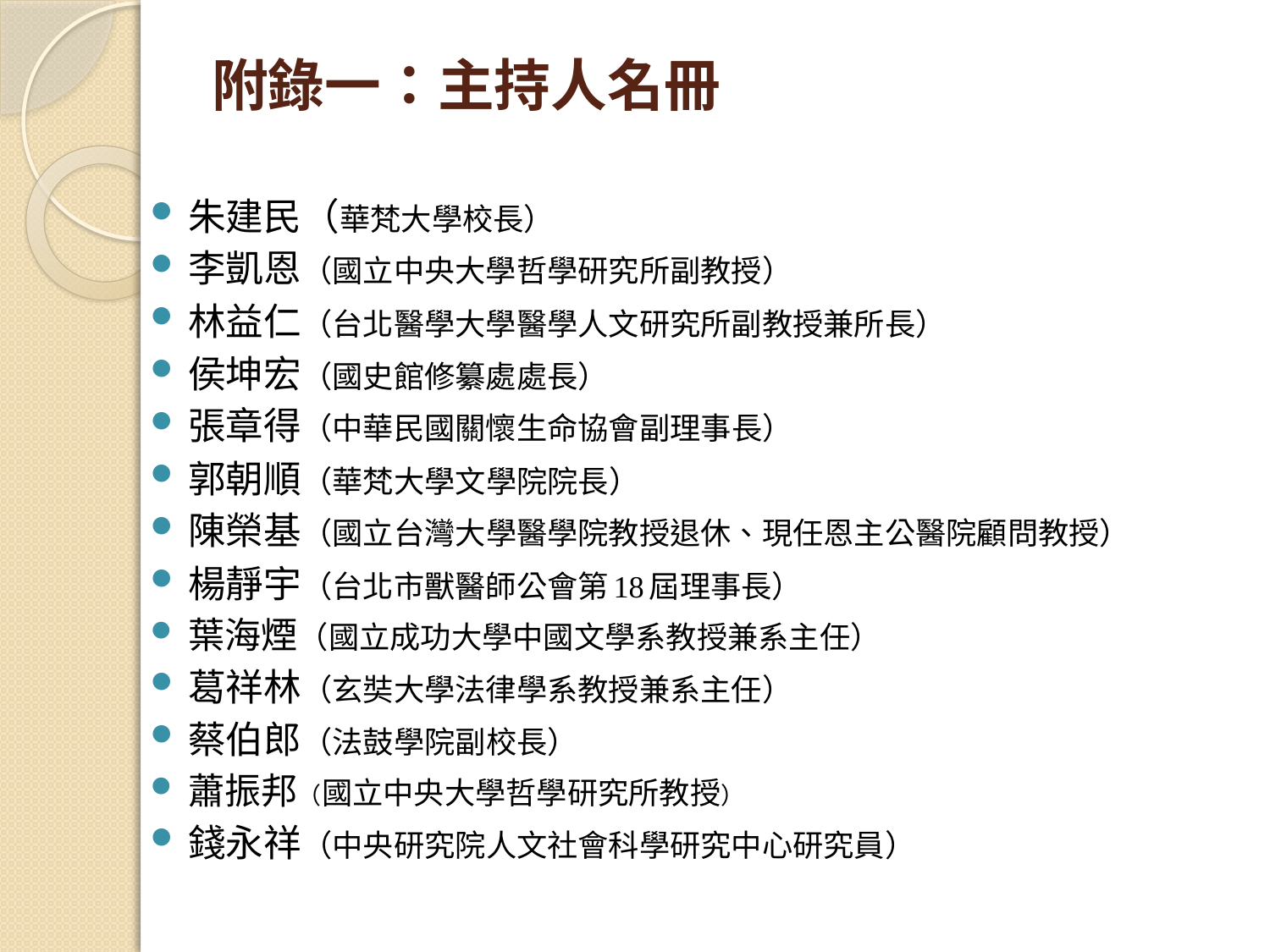

# 附錄一：主持人名冊
朱建民（華梵大學校長）
李凱恩（國立中央大學哲學研究所副教授）
林益仁（台北醫學大學醫學人文研究所副教授兼所長）
侯坤宏（國史館修纂處處長）
張章得（中華民國關懷生命協會副理事長）
郭朝順（華梵大學文學院院長）
陳榮基（國立台灣大學醫學院教授退休、現任恩主公醫院顧問教授）
楊靜宇（台北市獸醫師公會第18屆理事長）
葉海煙（國立成功大學中國文學系教授兼系主任）
葛祥林（玄奘大學法律學系教授兼系主任）
蔡伯郎（法鼓學院副校長）
蕭振邦（國立中央大學哲學研究所教授）
錢永祥（中央研究院人文社會科學研究中心研究員）